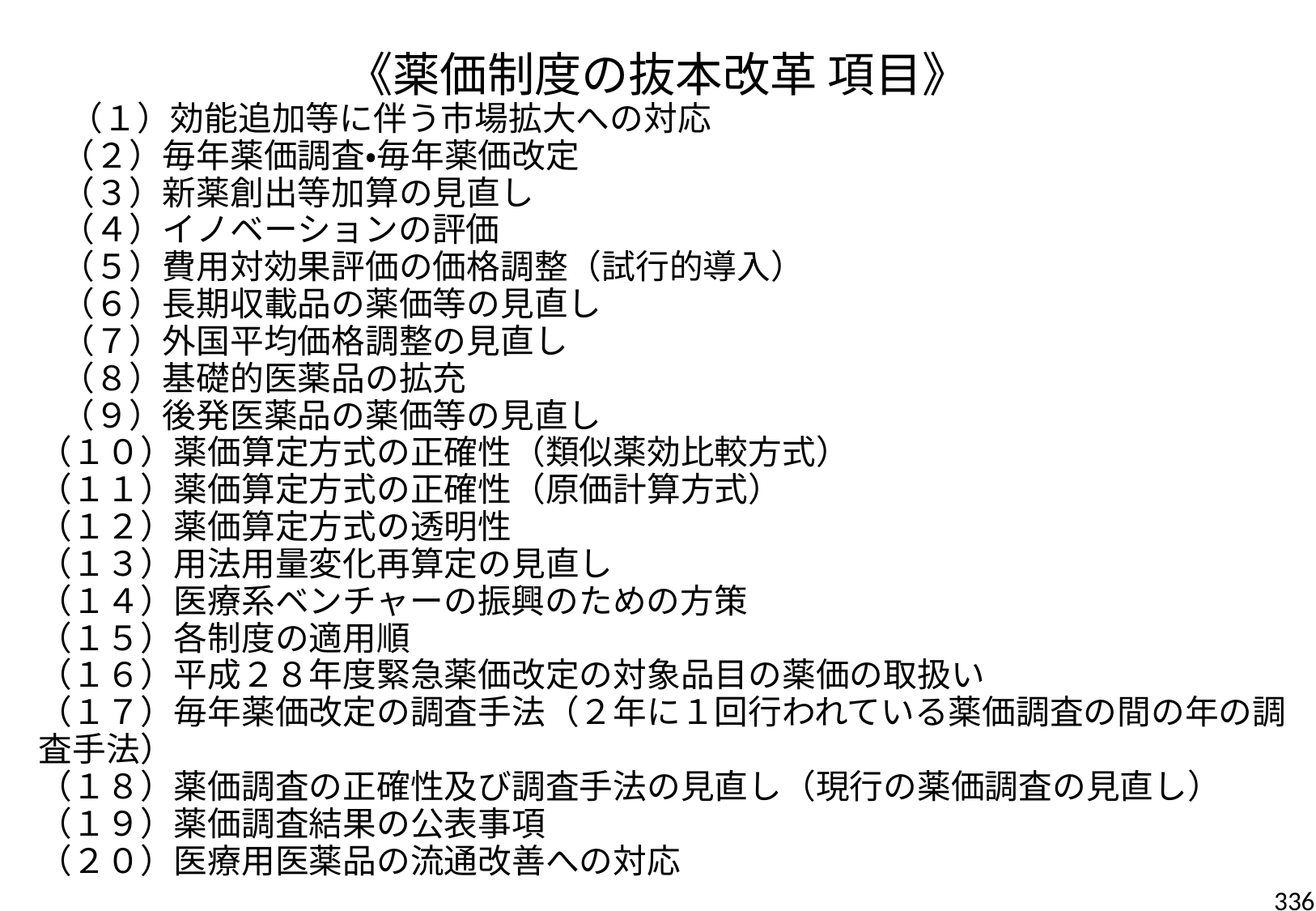

《薬価制度の抜本改革 項目》
# （１）効能追加等に伴う市場拡大への対応 （２）毎年薬価調査・毎年薬価改定 （３）新薬創出等加算の見直し （４）イノベーションの評価 （５）費用対効果評価の価格調整（試行的導入） （６）長期収載品の薬価等の見直し （７）外国平均価格調整の見直し （８）基礎的医薬品の拡充 （９）後発医薬品の薬価等の見直し （１０）薬価算定方式の正確性（類似薬効比較方式） （１１）薬価算定方式の正確性（原価計算方式） （１２）薬価算定方式の透明性 （１３）用法用量変化再算定の見直し （１４）医療系ベンチャーの振興のための方策 （１５）各制度の適用順 （１６）平成２８年度緊急薬価改定の対象品目の薬価の取扱い （１７）毎年薬価改定の調査手法（２年に１回行われている薬価調査の間の年の調査手法） （１８）薬価調査の正確性及び調査手法の見直し（現行の薬価調査の見直し） （１９）薬価調査結果の公表事項 （２０）医療用医薬品の流通改善への対応
336